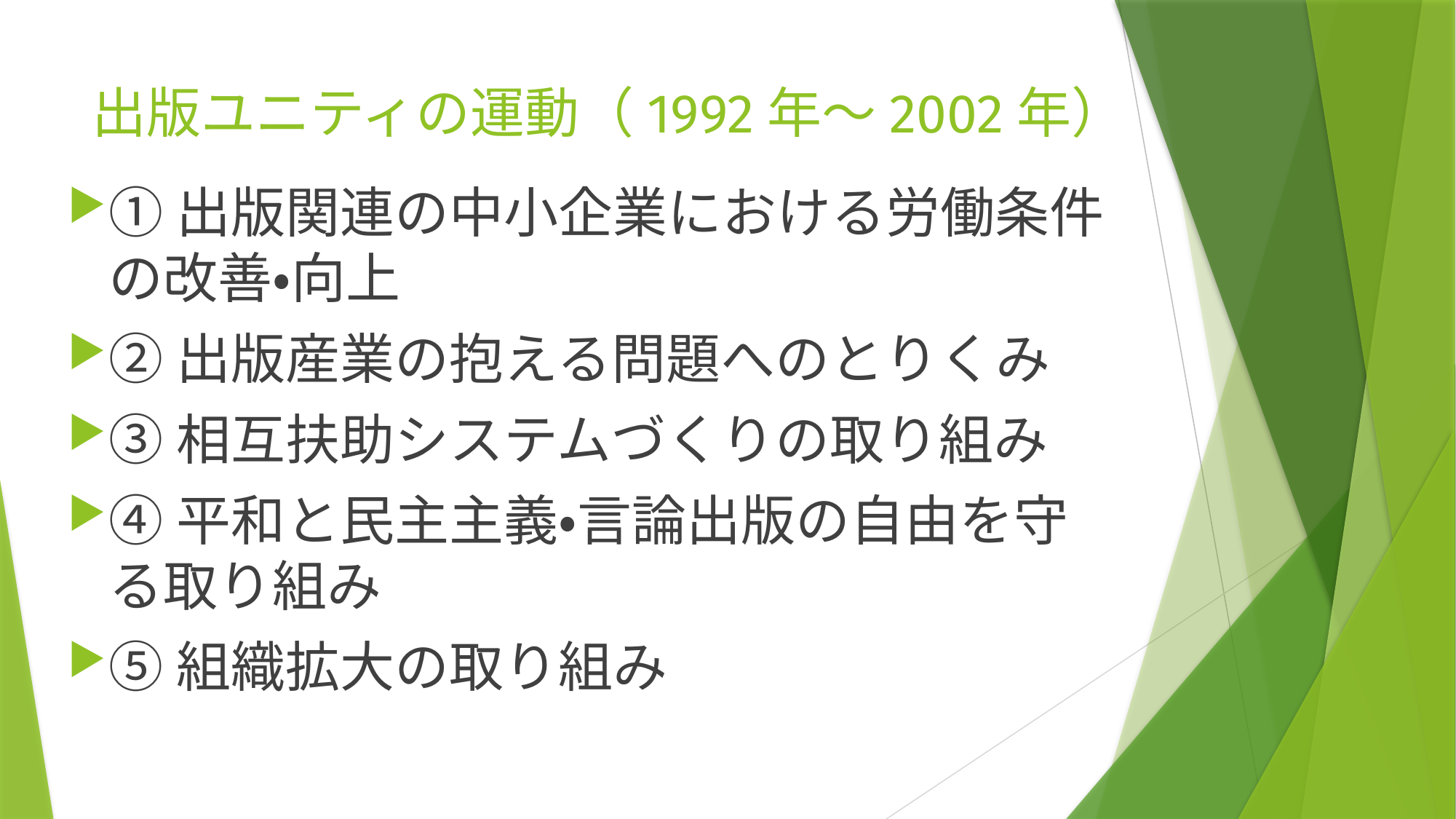

# 出版ユニティの運動（1992年～2002年）
①出版関連の中小企業における労働条件の改善・向上
②出版産業の抱える問題へのとりくみ
③相互扶助システムづくりの取り組み
④平和と民主主義・言論出版の自由を守る取り組み
⑤組織拡大の取り組み